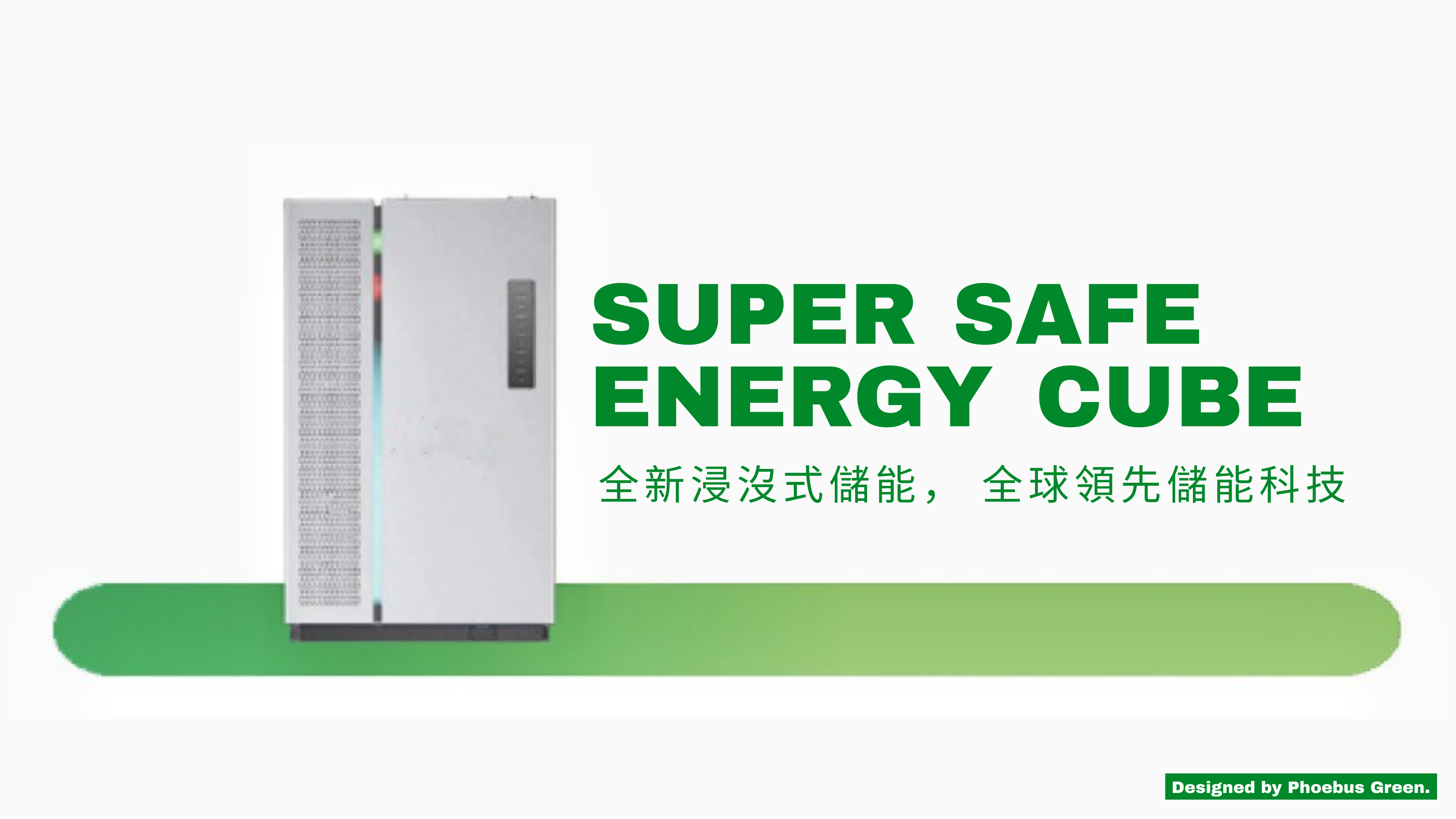

SUPER SAFE
ENERGY CUBE
全新浸沒式儲能， 全球領先儲能科技
Designed by Phoebus Green.